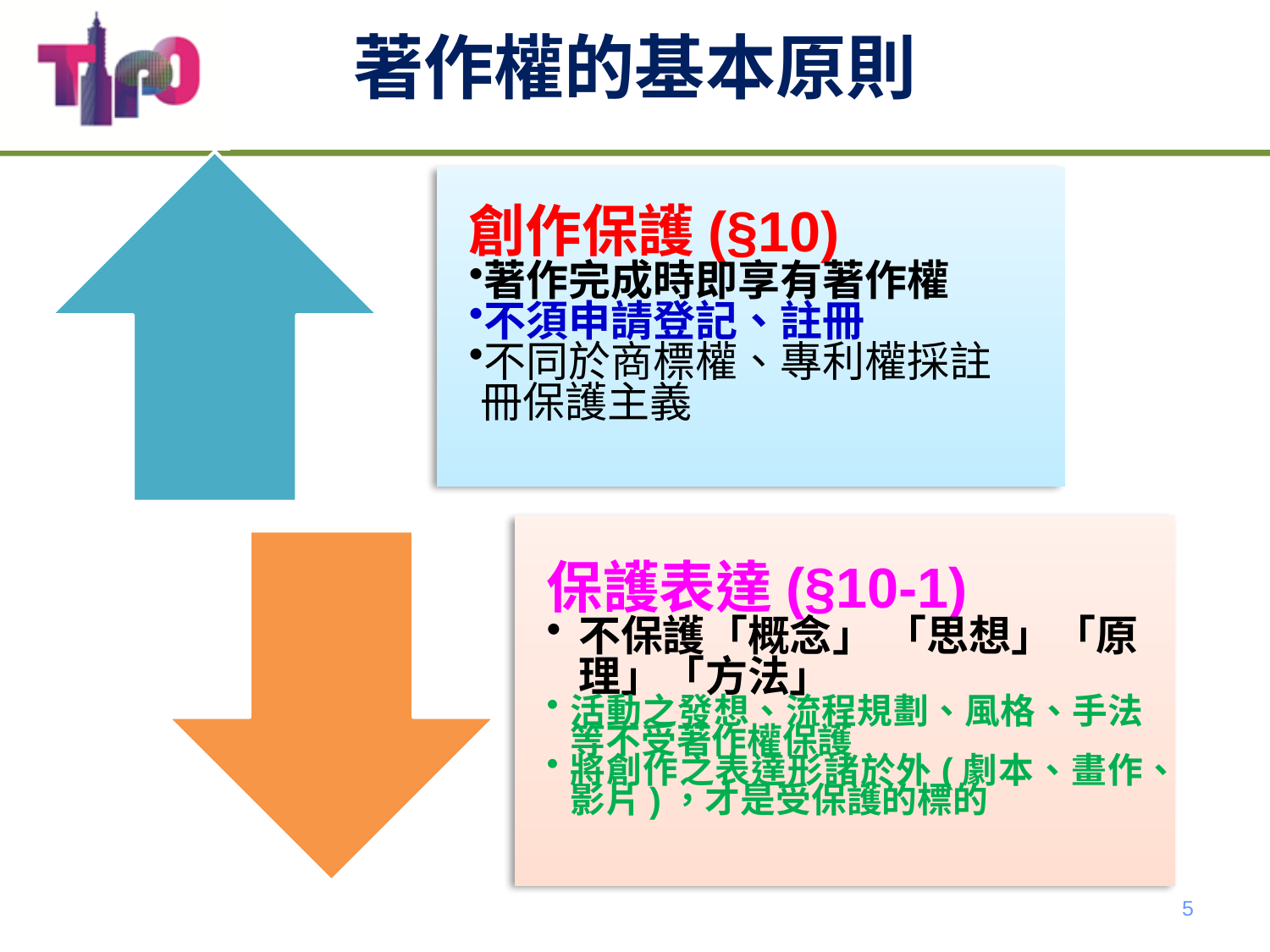

# 著作權的基本原則
創作保護(§10)
著作完成時即享有著作權
不須申請登記、註冊
不同於商標權、專利權採註冊保護主義
保護表達(§10-1)
不保護「概念」 「思想」「原理」「方法」
活動之發想、流程規劃、風格、手法等不受著作權保護
將創作之表達形諸於外(劇本、畫作、影片)，才是受保護的標的
5